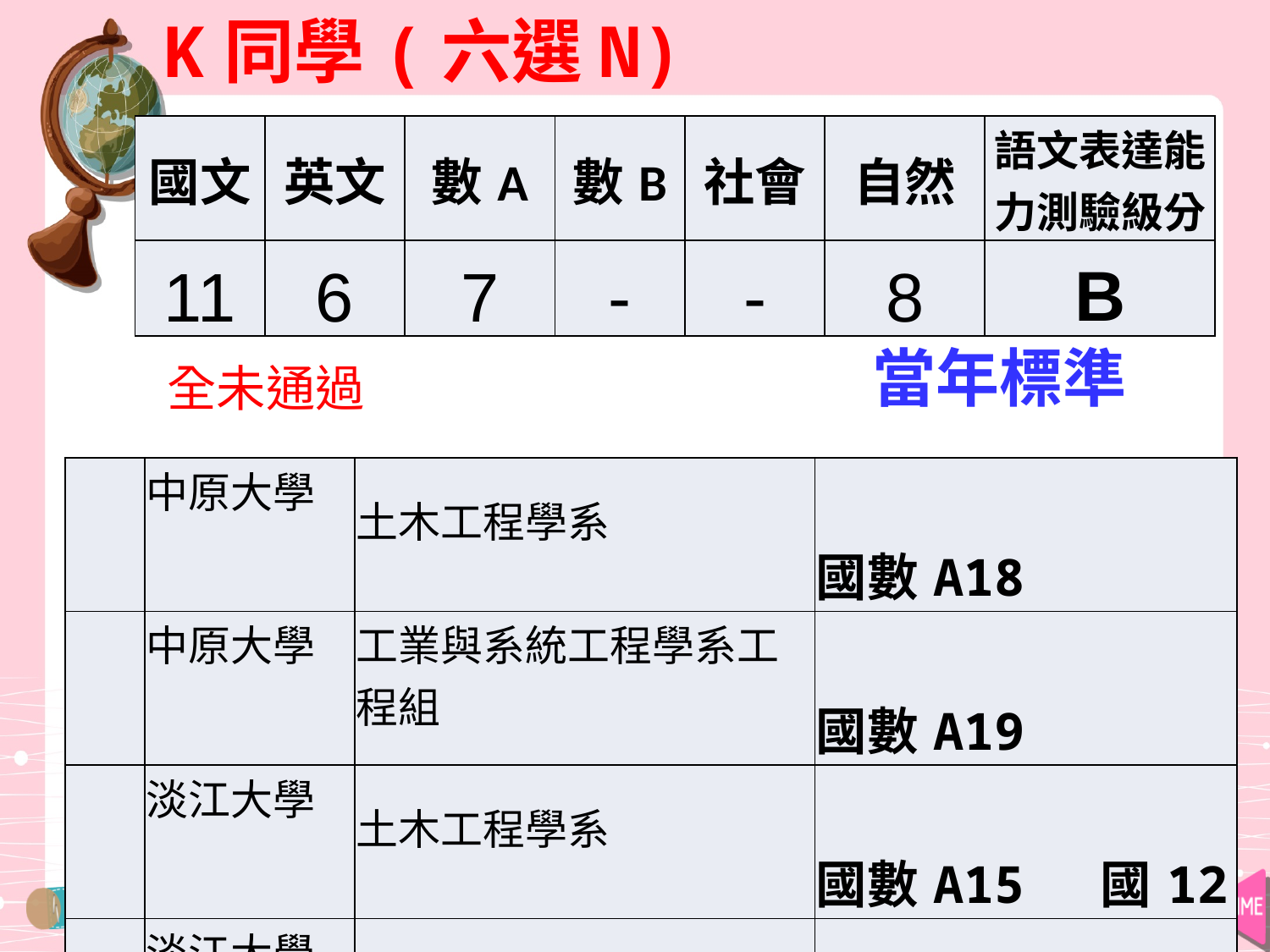

K同學(六選N)
| 國文 | 英文 | 數A | 數B | 社會 | 自然 | 語文表達能力測驗級分 |
| --- | --- | --- | --- | --- | --- | --- |
| 11 | 6 | 7 | - | - | 8 | B |
當年標準
全未通過
|  | 中原大學 | 土木工程學系 | 國數A18 |
| --- | --- | --- | --- |
|  | 中原大學 | 工業與系統工程學系工程組 | 國數A19 |
|  | 淡江大學 | 土木工程學系 | 國數A15 國12 |
|  | 淡江大學 | 航空太空工程學系 | 英數A自22 |
|  | 逢甲大學 | 建築專業學院學士班 | 國英18 |
|  | 世新大學 | 圖文傳播學系 | 英6 國11 |